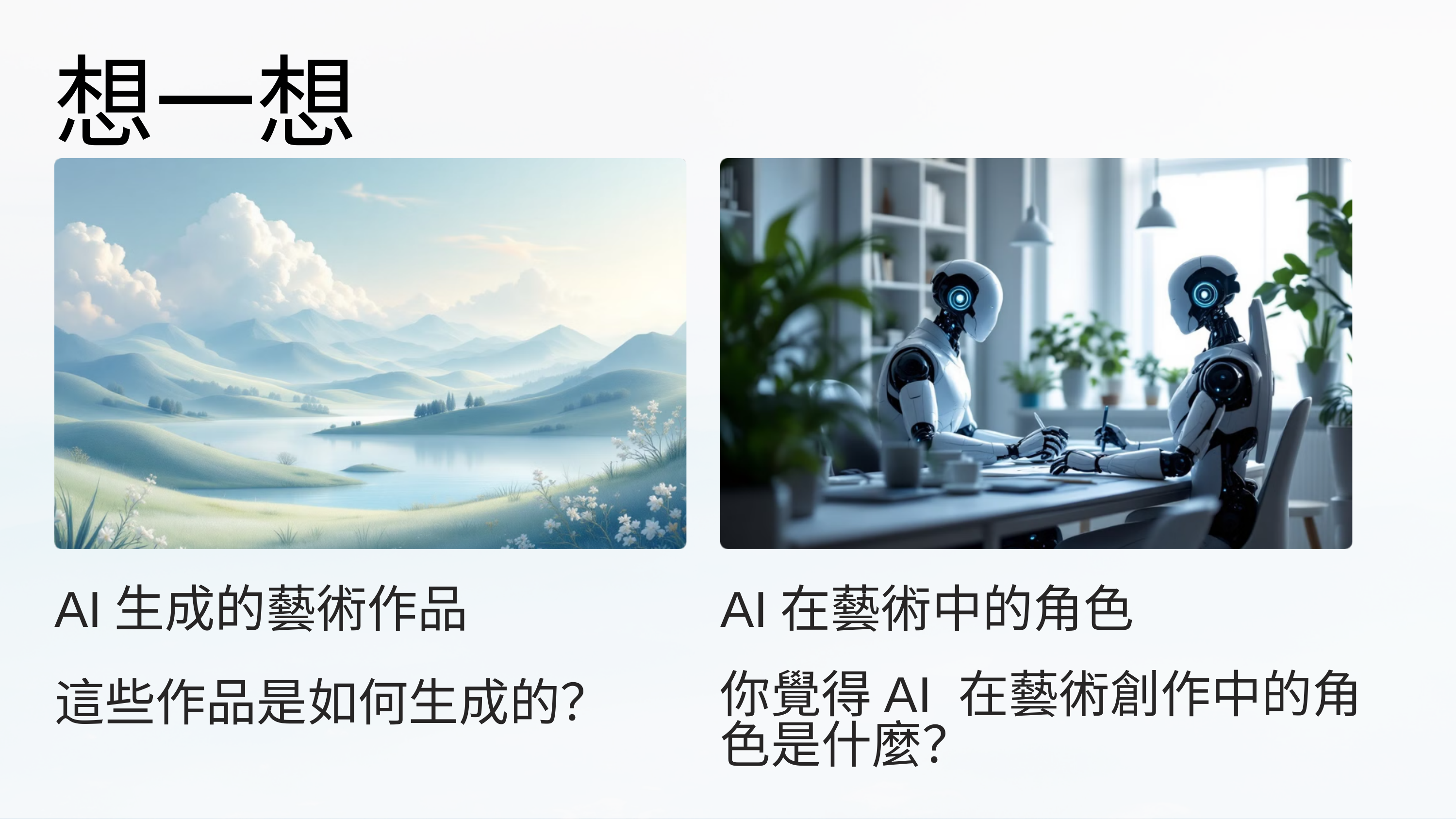

想一想

AI生成的藝術作品
AI在藝術中的角色
這些作品是如何生成的？
你覺得AI 在藝術創作中的角色是什麼？